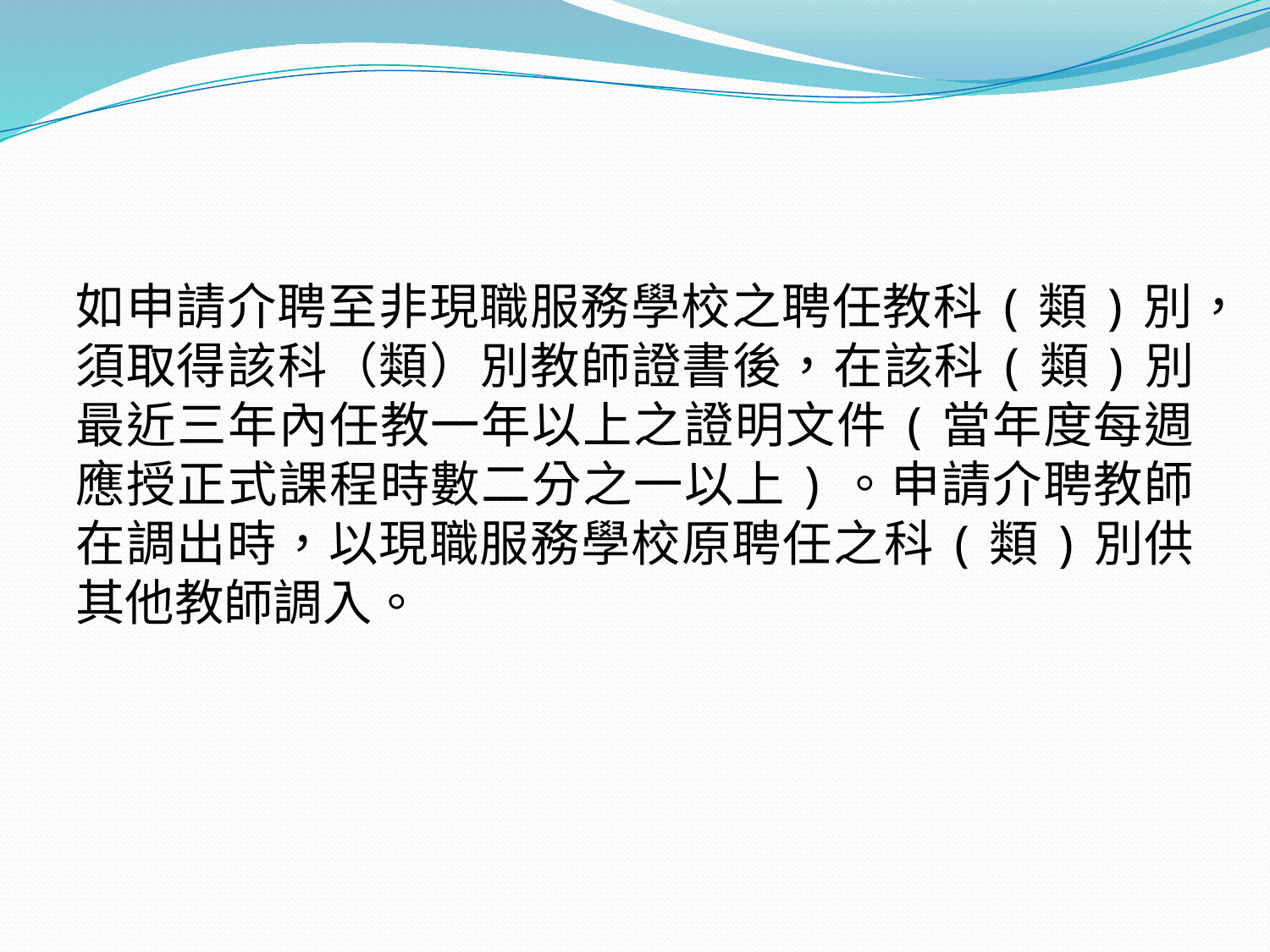

如申請介聘至非現職服務學校之聘任教科(類)別，須取得該科（類）別教師證書後，在該科(類)別最近三年內任教一年以上之證明文件(當年度每週應授正式課程時數二分之一以上)。申請介聘教師在調出時，以現職服務學校原聘任之科(類)別供其他教師調入。